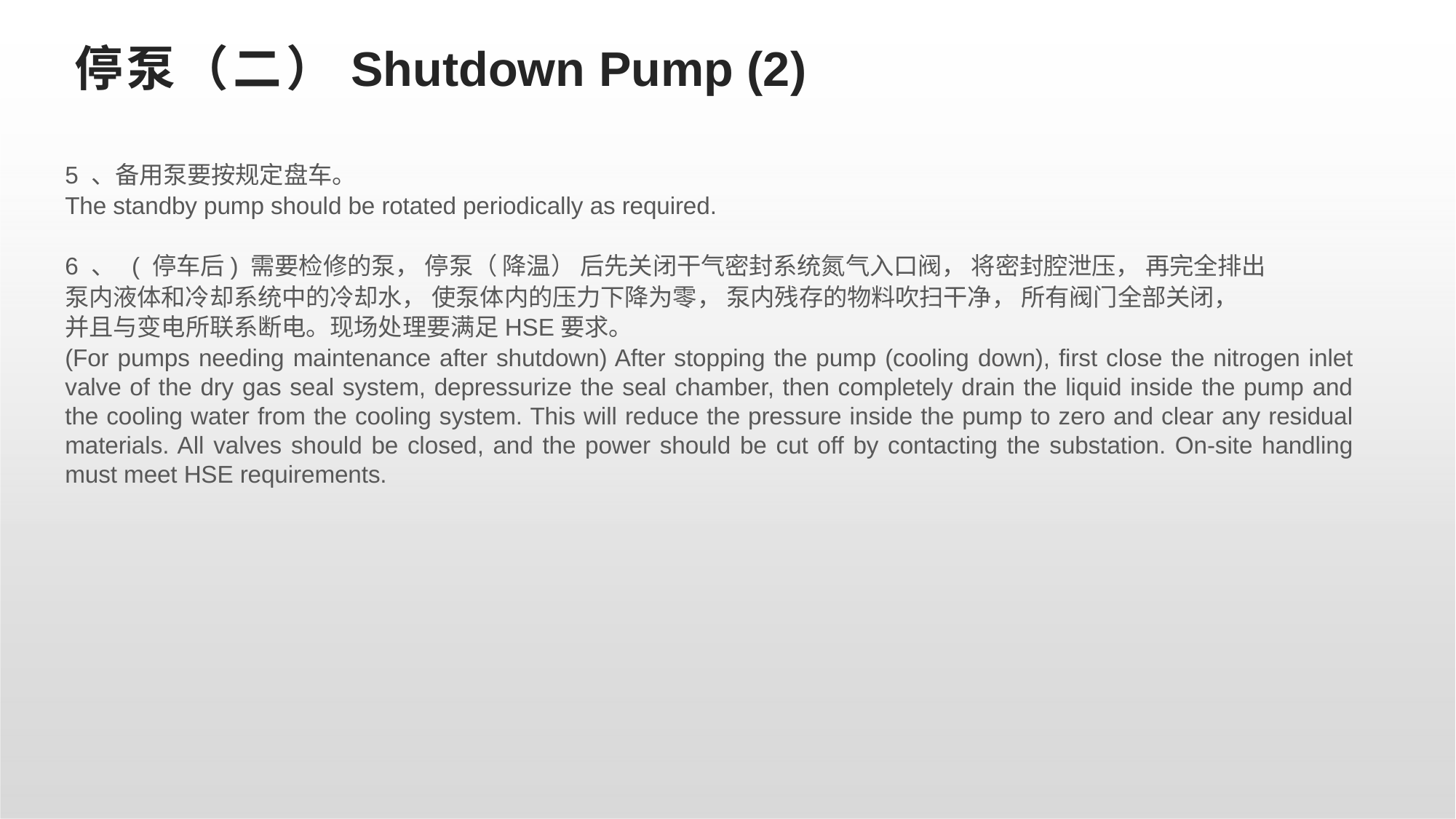

# 停泵（二）Shutdown Pump (2)

5 、备用泵要按规定盘车。
The standby pump should be rotated periodically as required.

6 、  ( 停车后) 需要检修的泵， 停泵（ 降温） 后先关闭干气密封系统氮气入口阀， 将密封腔泄压， 再完全排出
泵内液体和冷却系统中的冷却水， 使泵体内的压力下降为零， 泵内残存的物料吹扫干净， 所有阀门全部关闭，
并且与变电所联系断电。现场处理要满足HSE要求。
(For pumps needing maintenance after shutdown) After stopping the pump (cooling down), first close the nitrogen inlet valve of the dry gas seal system, depressurize the seal chamber, then completely drain the liquid inside the pump and the cooling water from the cooling system. This will reduce the pressure inside the pump to zero and clear any residual materials. All valves should be closed, and the power should be cut off by contacting the substation. On-site handling must meet HSE requirements.